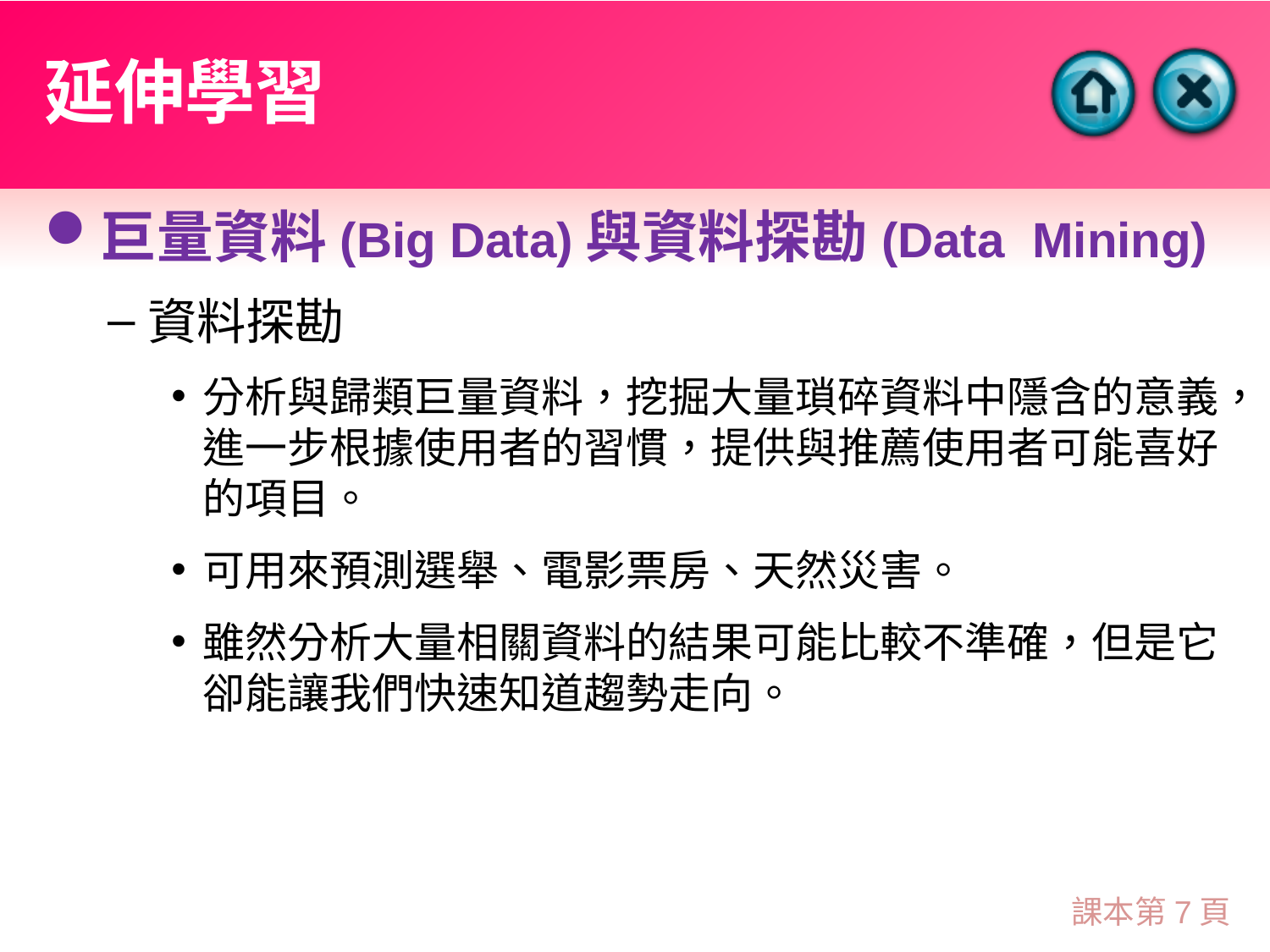

# 延伸學習
巨量資料(Big Data)與資料探勘(Data  Mining)
資料探勘
分析與歸類巨量資料，挖掘大量瑣碎資料中隱含的意義，進一步根據使用者的習慣，提供與推薦使用者可能喜好的項目。
可用來預測選舉、電影票房、天然災害。
雖然分析大量相關資料的結果可能比較不準確，但是它卻能讓我們快速知道趨勢走向。
課本第7頁